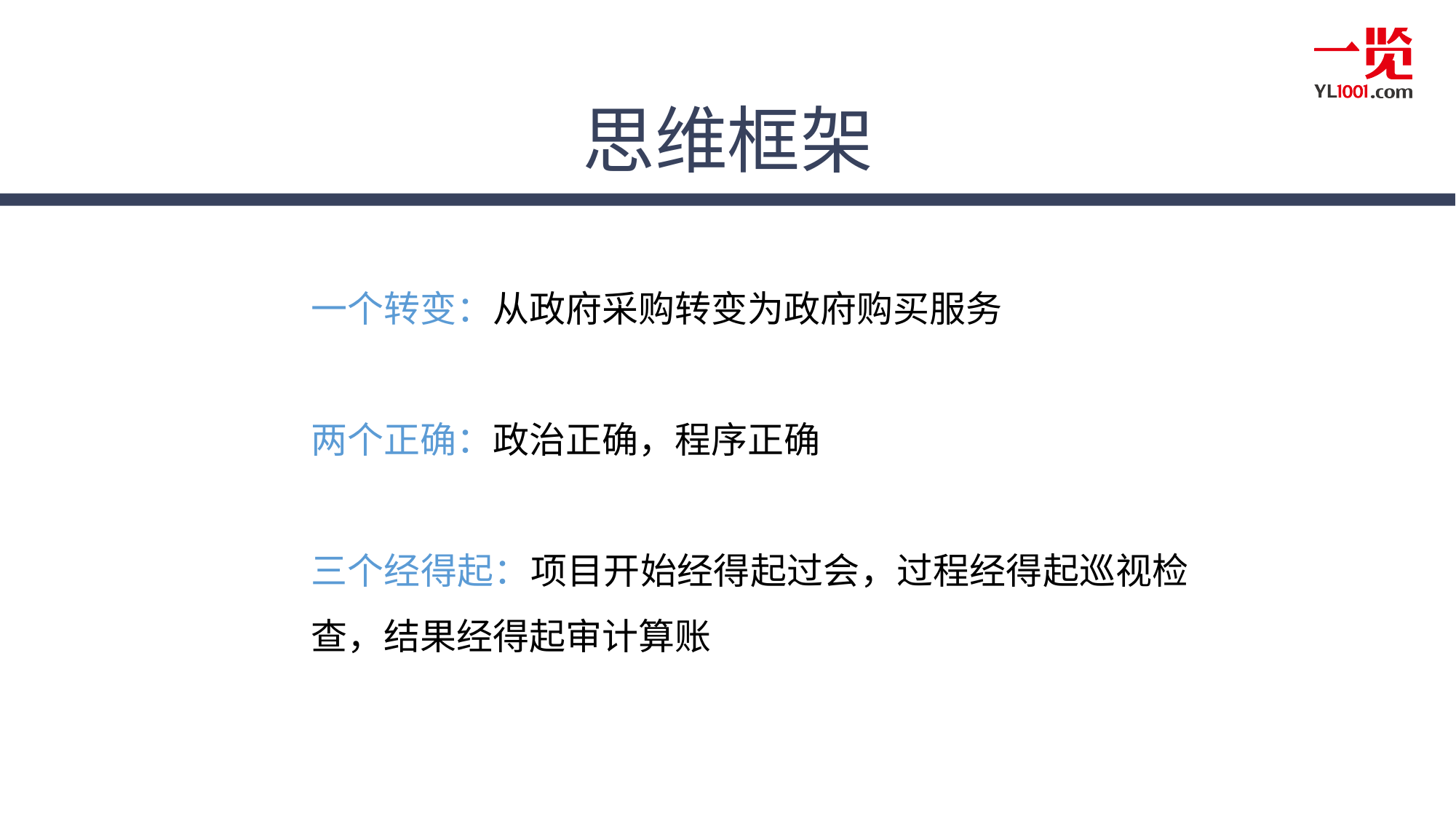

# 思维框架

一个转变：从政府采购转变为政府购买服务

两个正确：政治正确，程序正确

三个经得起：项目开始经得起过会，过程经得起巡视检查，结果经得起审计算账